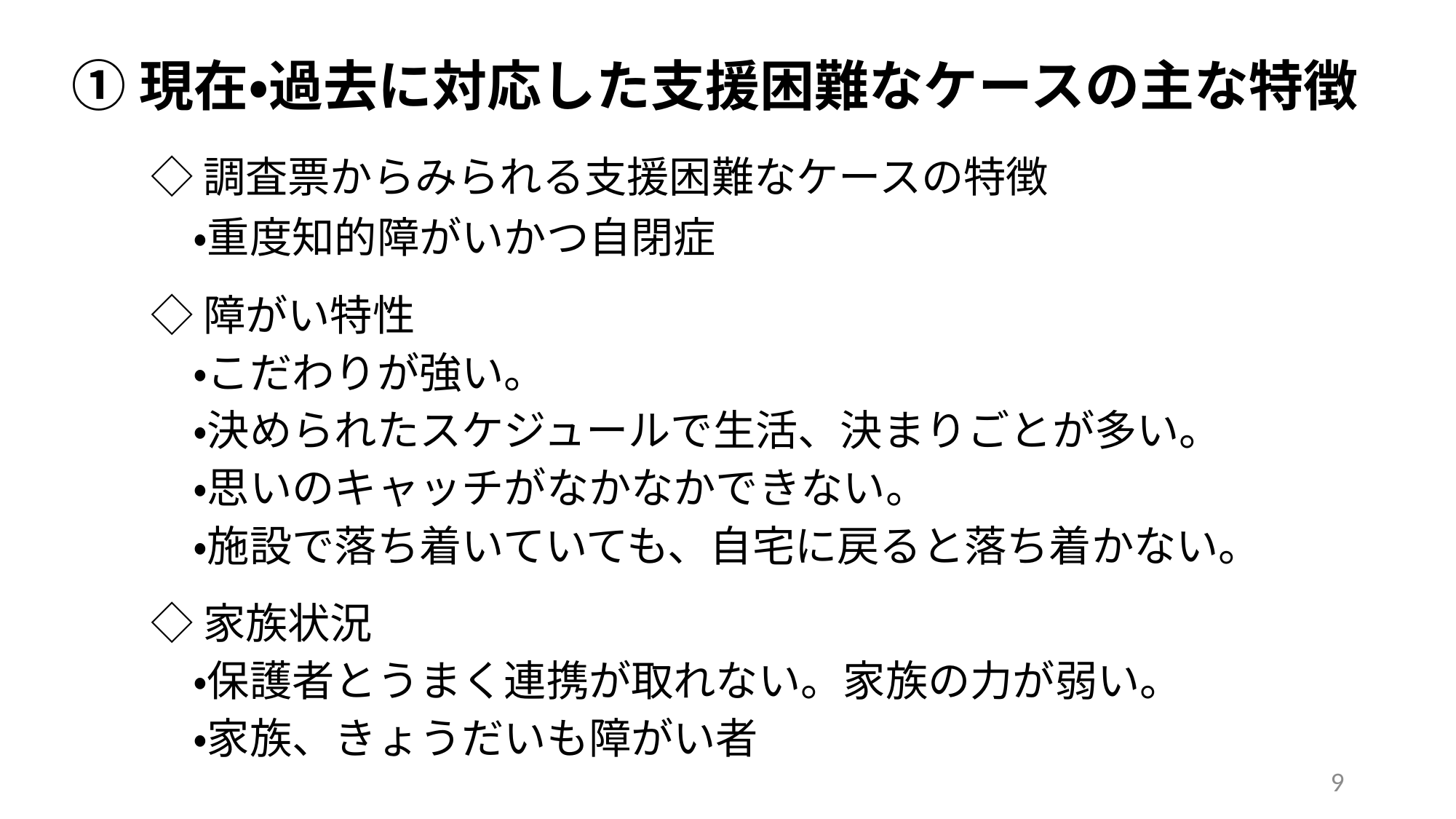

# ①現在・過去に対応した支援困難なケースの主な特徴
◇調査票からみられる支援困難なケースの特徴
　・重度知的障がいかつ自閉症

◇障がい特性
　・こだわりが強い。
　・決められたスケジュールで生活、決まりごとが多い。
　・思いのキャッチがなかなかできない。
　・施設で落ち着いていても、自宅に戻ると落ち着かない。

◇家族状況
　・保護者とうまく連携が取れない。家族の力が弱い。
　・家族、きょうだいも障がい者

9